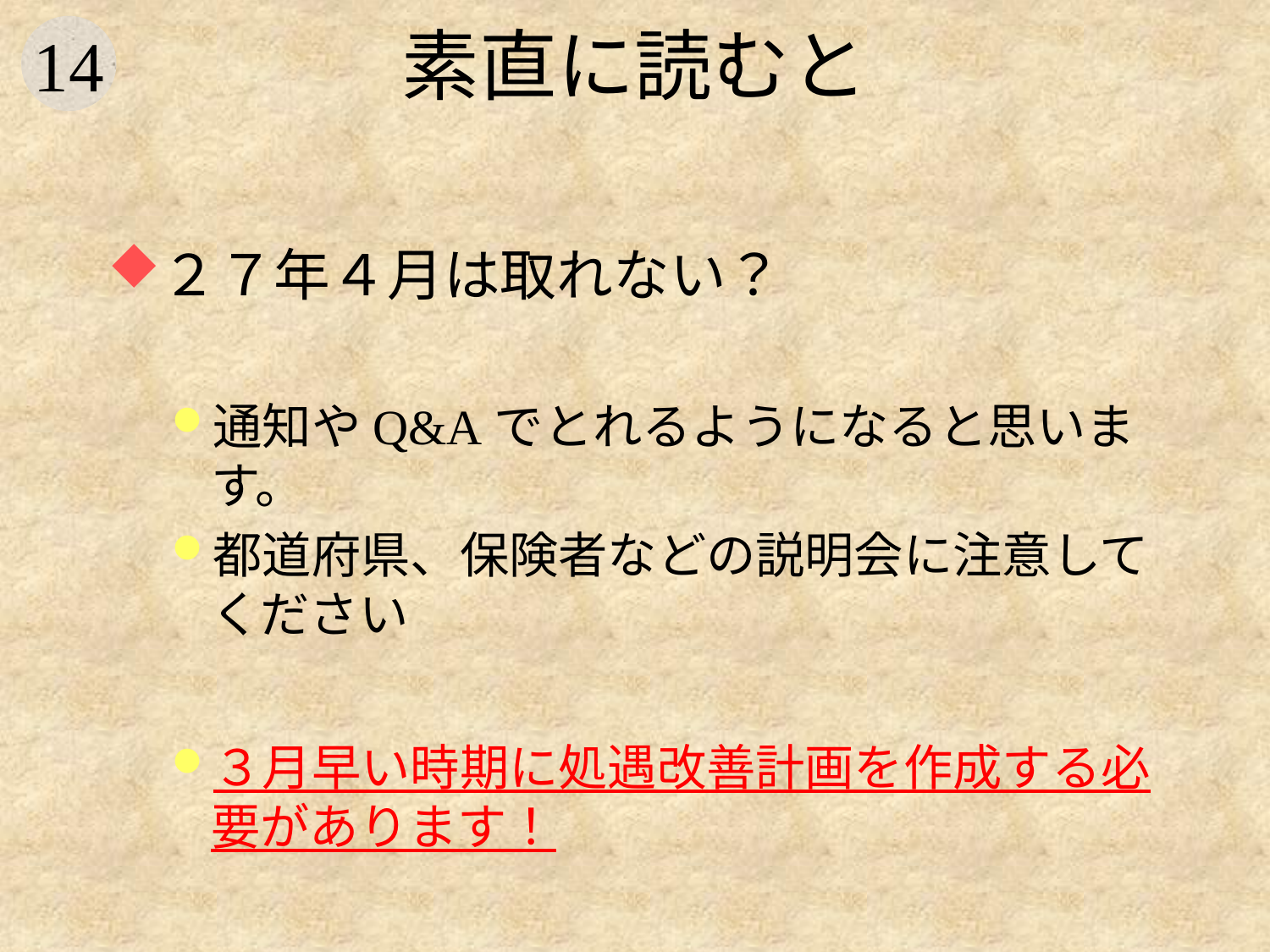

# 素直に読むと
２７年４月は取れない？

通知やQ&Aでとれるようになると思います。
都道府県、保険者などの説明会に注意してください

３月早い時期に処遇改善計画を作成する必要があります！